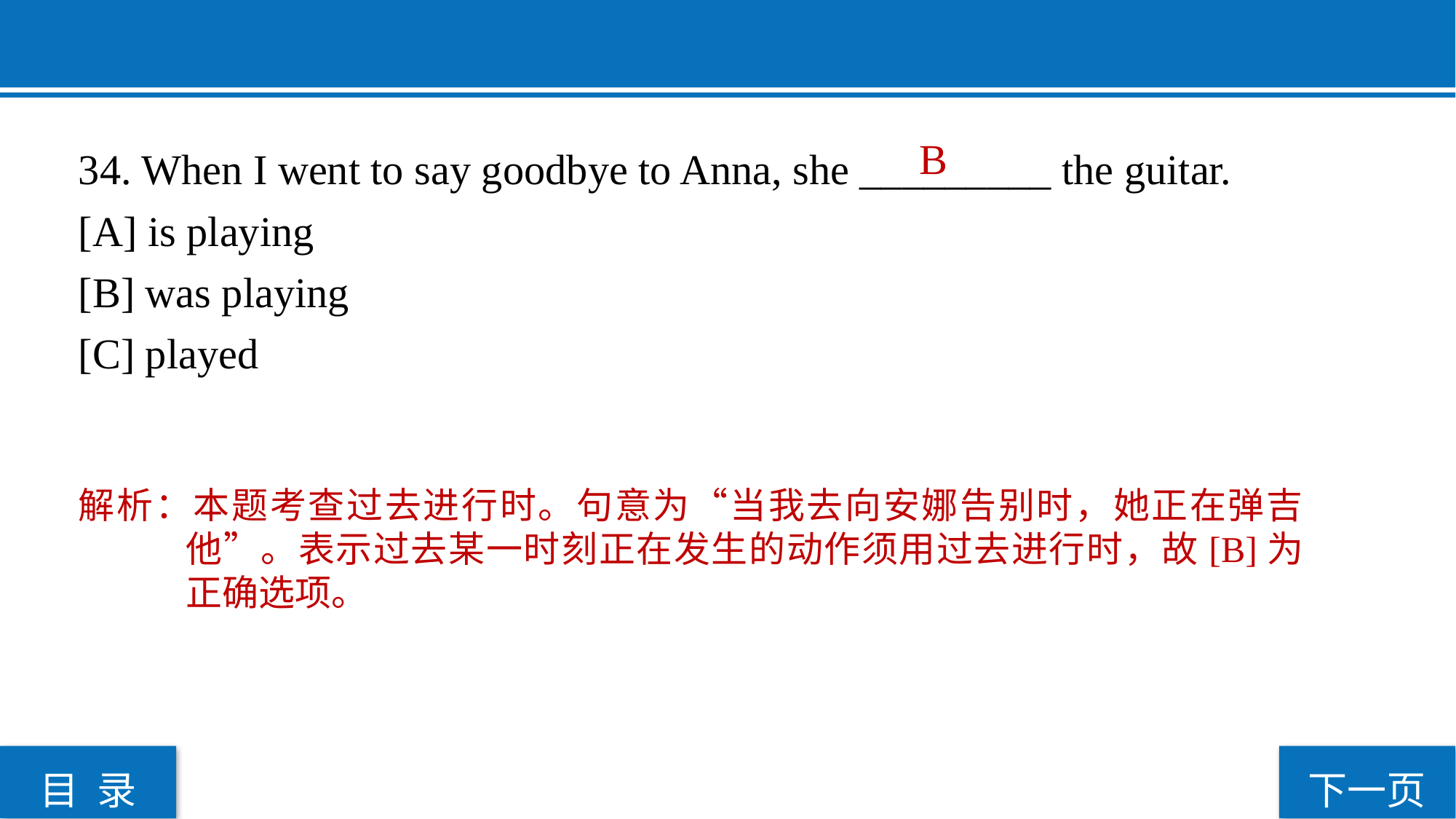

B
34. When I went to say goodbye to Anna, she _________ the guitar.
[A] is playing
[B] was playing
[C] played
解析：本题考查过去进行时。句意为“当我去向安娜告别时，她正在弹吉他”。表示过去某一时刻正在发生的动作须用过去进行时，故[B]为正确选项。